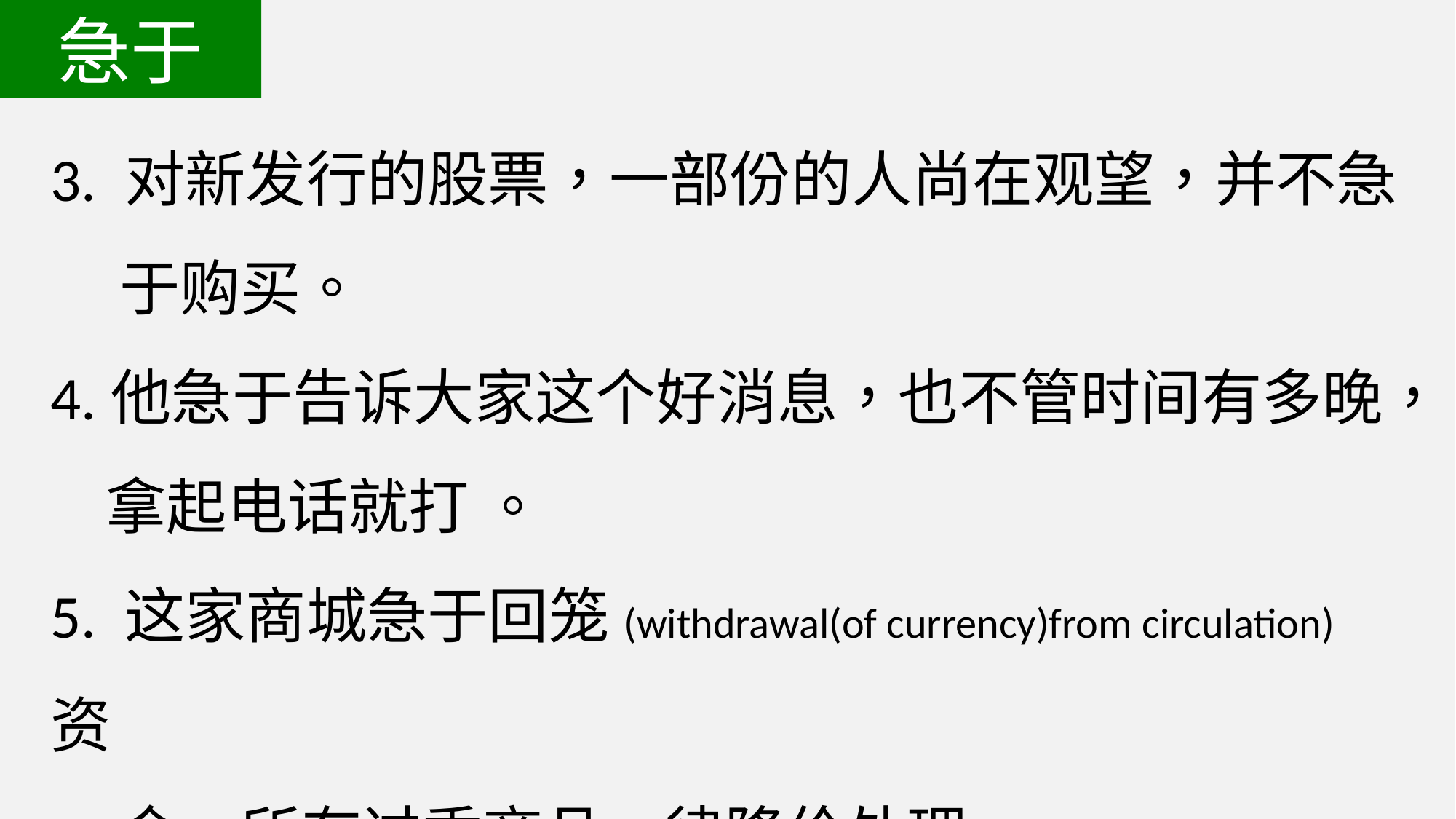

急于
3. 对新发行的股票，一部份的人尚在观望，并不急
    于购买。
4.他急于告诉大家这个好消息，也不管时间有多晚，
   拿起电话就打 。
5. 这家商城急于回笼(withdrawal(of currency)from circulation)资
    金，所有过季商品一律降价处理。